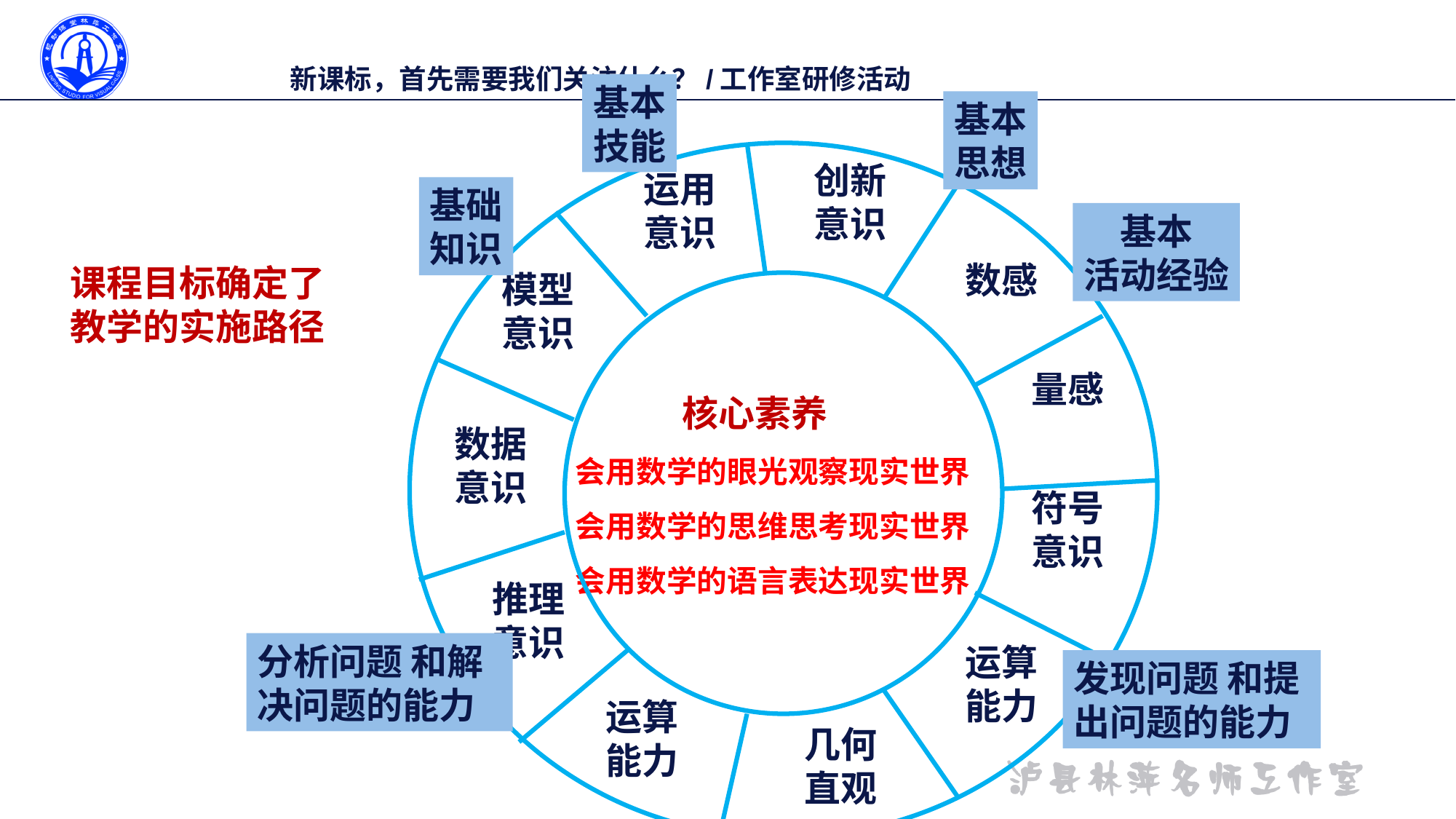

基本
技能
基本
思想

            核心素养
会用数学的眼光观察现实世界
会用数学的思维思考现实世界
会用数学的语言表达现实世界
创新
意识
运用
意识
数感
模型
意识
量感
数据
意识
符号
意识
推理
意识
运算
能力
运算
能力
几何
直观
基础
知识
基本
活动经验
课程目标确定了
教学的实施路径
分析问题 和解决问题的能力
发现问题 和提出问题的能力